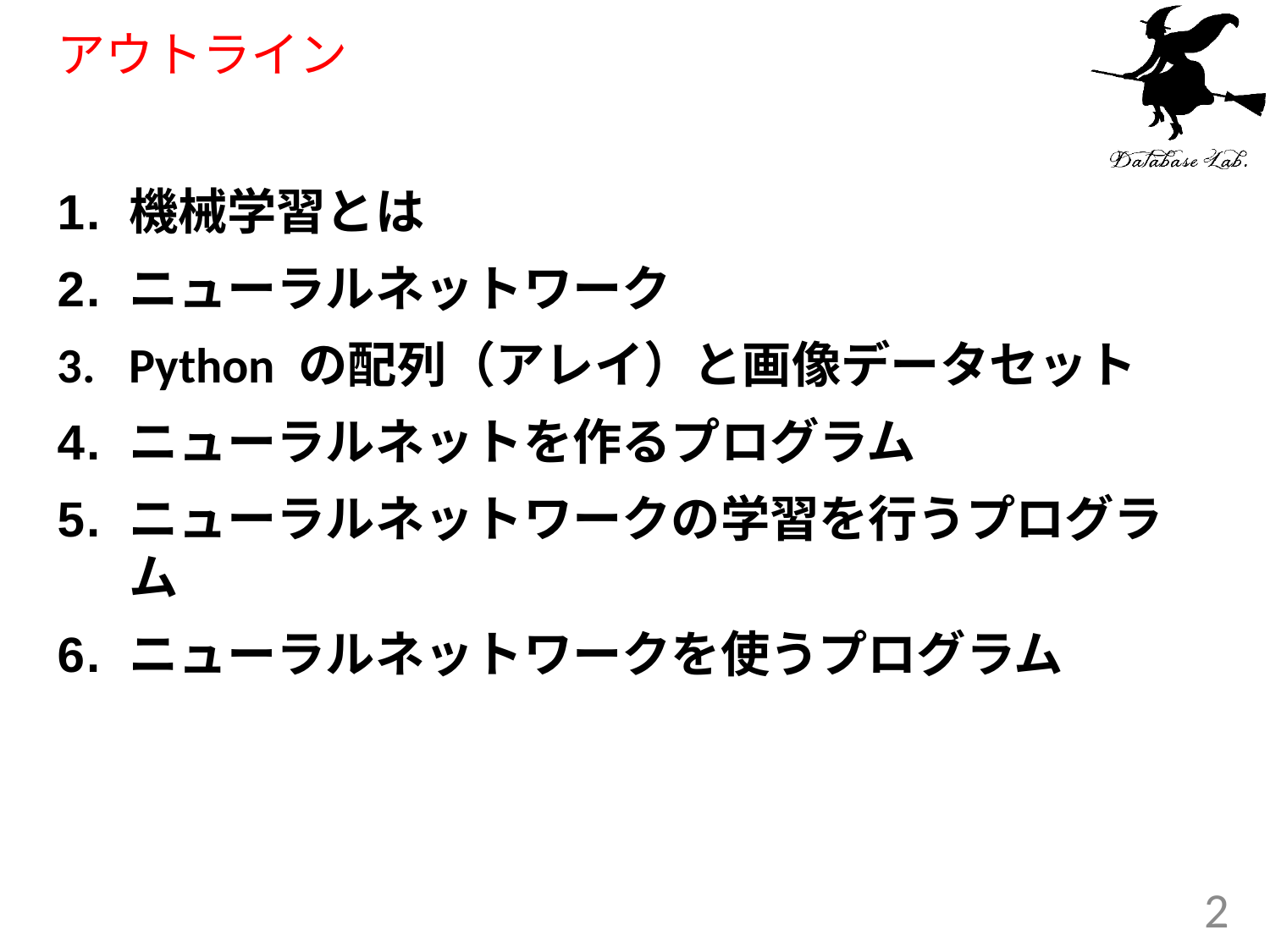

# アウトライン
機械学習とは
ニューラルネットワーク
Python の配列（アレイ）と画像データセット
ニューラルネットを作るプログラム
ニューラルネットワークの学習を行うプログラム
ニューラルネットワークを使うプログラム

2